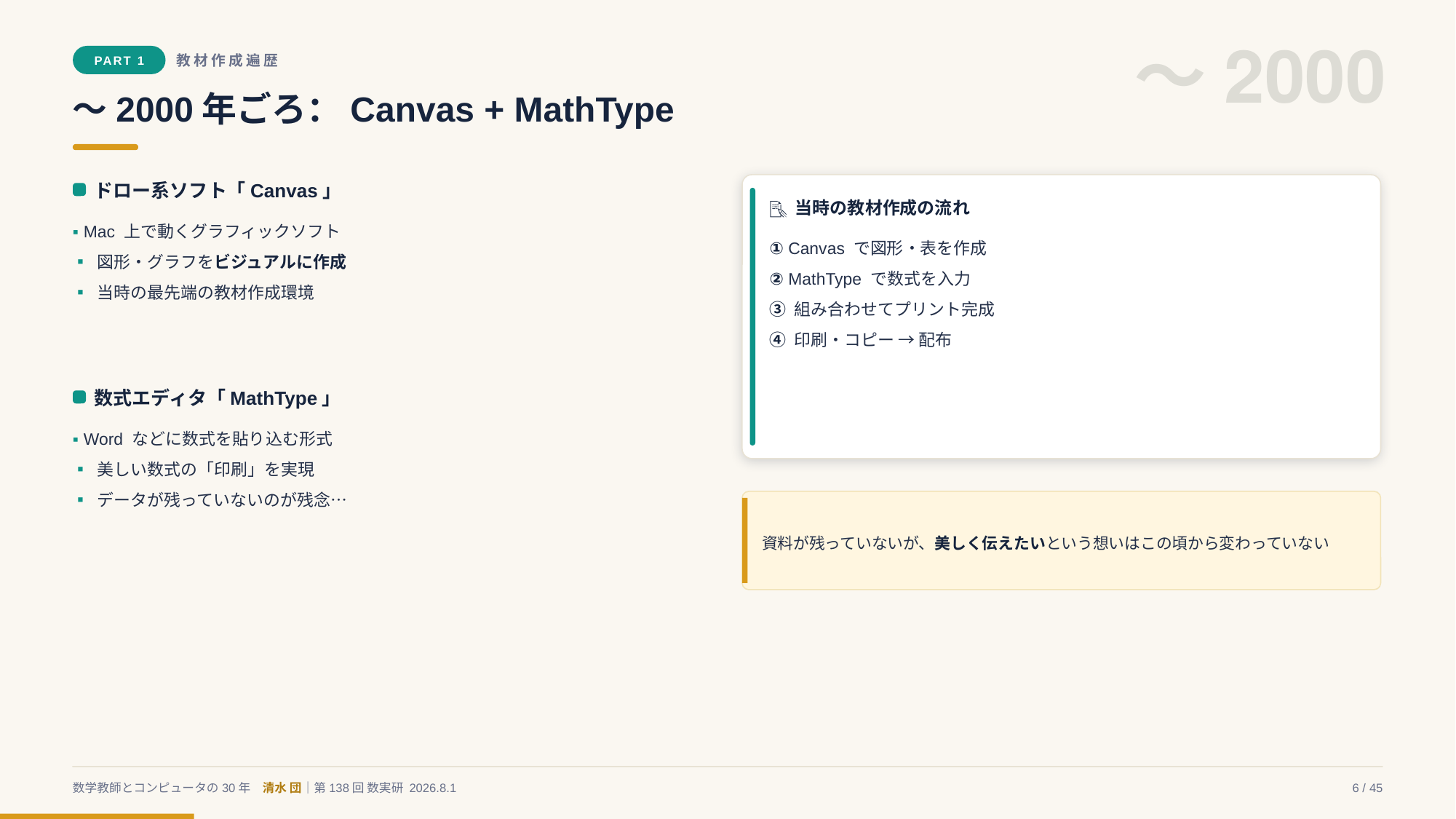

〜2000

PART 1
教材作成遍歴
〜2000年ごろ：Canvas + MathType

ドロー系ソフト「Canvas」

📝 当時の教材作成の流れ
▪ Mac 上で動くグラフィックソフト
▪ 図形・グラフをビジュアルに作成
▪ 当時の最先端の教材作成環境
① Canvas で図形・表を作成
② MathType で数式を入力
③ 組み合わせてプリント完成
④ 印刷・コピー → 配布
数式エディタ「MathType」

▪ Word などに数式を貼り込む形式
▪ 美しい数式の「印刷」を実現
▪ データが残っていないのが残念…

資料が残っていないが、美しく伝えたいという想いはこの頃から変わっていない

数学教師とコンピュータの30年　清水 団｜第138回 数実研 2026.8.1
6 / 45